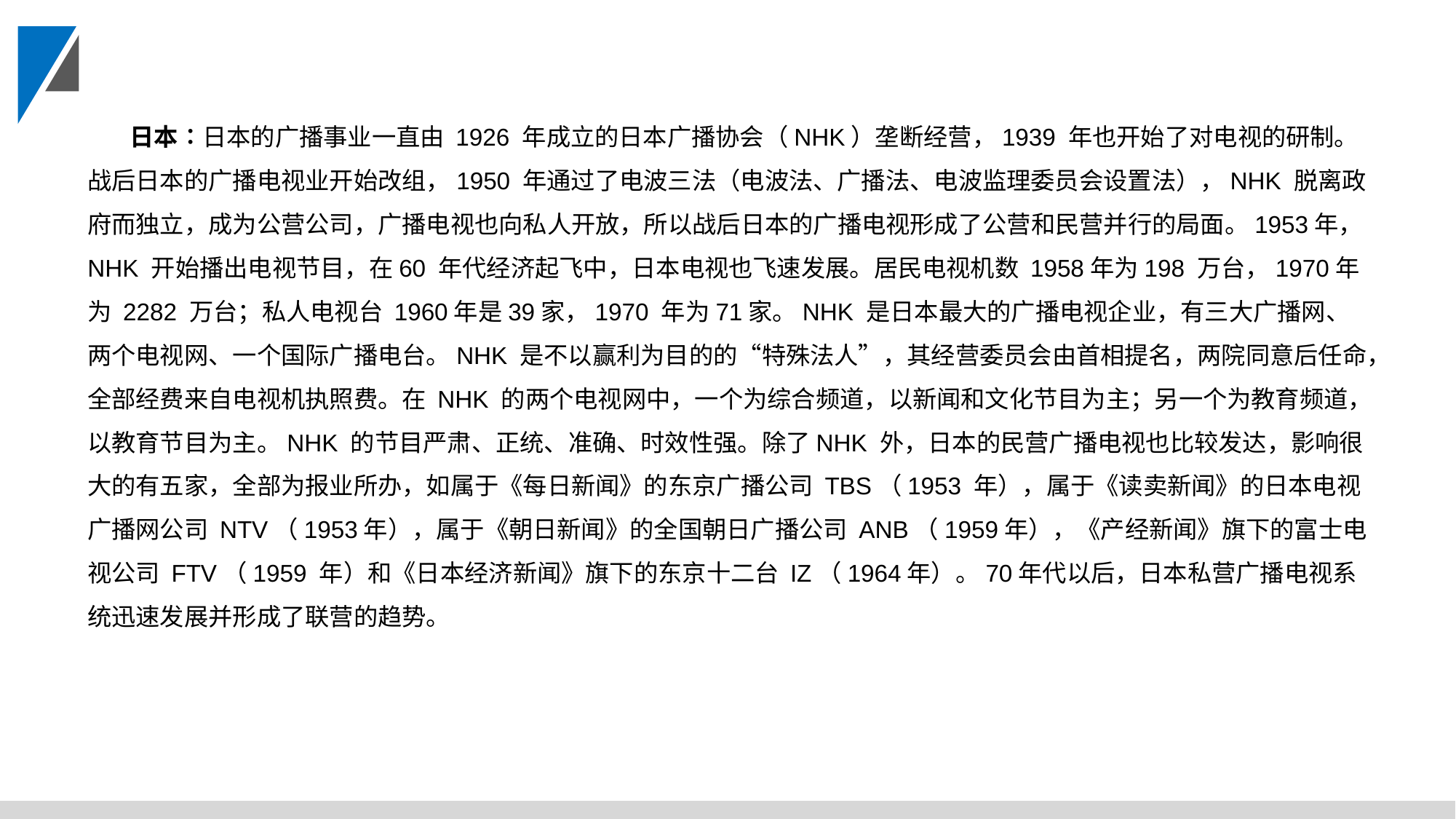

日本∶日本的广播事业一直由 1926 年成立的日本广播协会（NHK）垄断经营，1939 年也开始了对电视的研制。战后日本的广播电视业开始改组，1950 年通过了电波三法（电波法、广播法、电波监理委员会设置法），NHK 脱离政府而独立，成为公营公司，广播电视也向私人开放，所以战后日本的广播电视形成了公营和民营并行的局面。1953年，NHK 开始播出电视节目，在60 年代经济起飞中，日本电视也飞速发展。居民电视机数 1958年为198 万台，1970年为 2282 万台；私人电视台 1960年是39家，1970 年为71家。NHK 是日本最大的广播电视企业，有三大广播网、两个电视网、一个国际广播电台。NHK 是不以赢利为目的的“特殊法人”，其经营委员会由首相提名，两院同意后任命，全部经费来自电视机执照费。在 NHK 的两个电视网中，一个为综合频道，以新闻和文化节目为主；另一个为教育频道，以教育节目为主。NHK 的节目严肃、正统、准确、时效性强。除了NHK 外，日本的民营广播电视也比较发达，影响很大的有五家，全部为报业所办，如属于《每日新闻》的东京广播公司 TBS（1953 年），属于《读卖新闻》的日本电视广播网公司 NTV（1953年），属于《朝日新闻》的全国朝日广播公司 ANB（1959年），《产经新闻》旗下的富士电视公司 FTV（1959 年）和《日本经济新闻》旗下的东京十二台 IZ（1964年）。70年代以后，日本私营广播电视系统迅速发展并形成了联营的趋势。